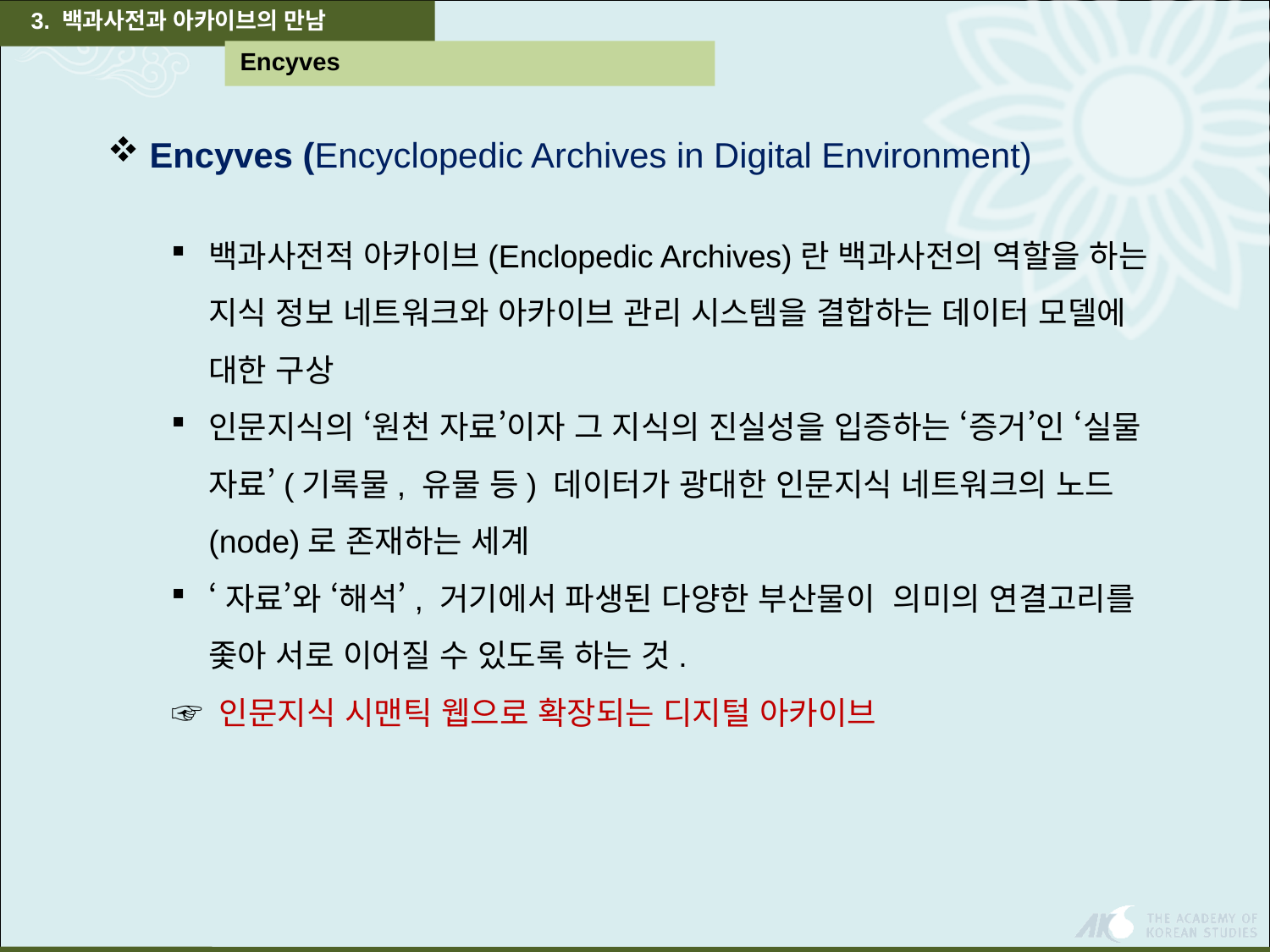

3. 백과사전과 아카이브의 만남

 Encyves

 Encyves (Encyclopedic Archives in Digital Environment)

백과사전적 아카이브(Enclopedic Archives)란 백과사전의 역할을 하는 지식 정보 네트워크와 아카이브 관리 시스템을 결합하는 데이터 모델에 대한 구상
인문지식의 ‘원천 자료’이자 그 지식의 진실성을 입증하는 ‘증거’인 ‘실물 자료’(기록물, 유물 등) 데이터가 광대한 인문지식 네트워크의 노드(node)로 존재하는 세계
‘자료’와 ‘해석’, 거기에서 파생된 다양한 부산물이  의미의 연결고리를 좇아 서로 이어질 수 있도록 하는 것.
☞ 인문지식 시맨틱 웹으로 확장되는 디지털 아카이브